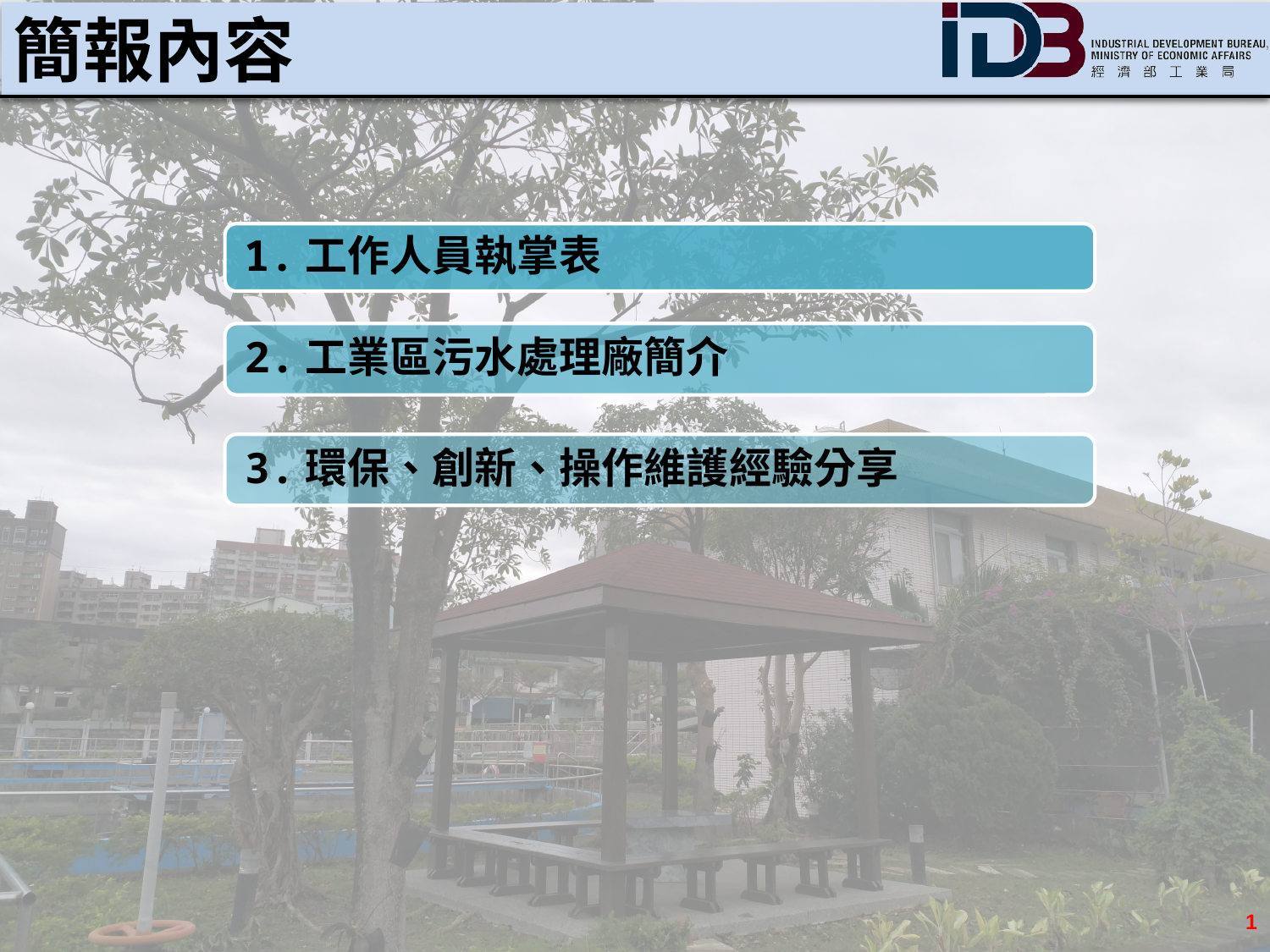

# 簡報內容
1.工作人員執掌表
2.工業區污水處理廠簡介
3.環保、創新、操作維護經驗分享
1